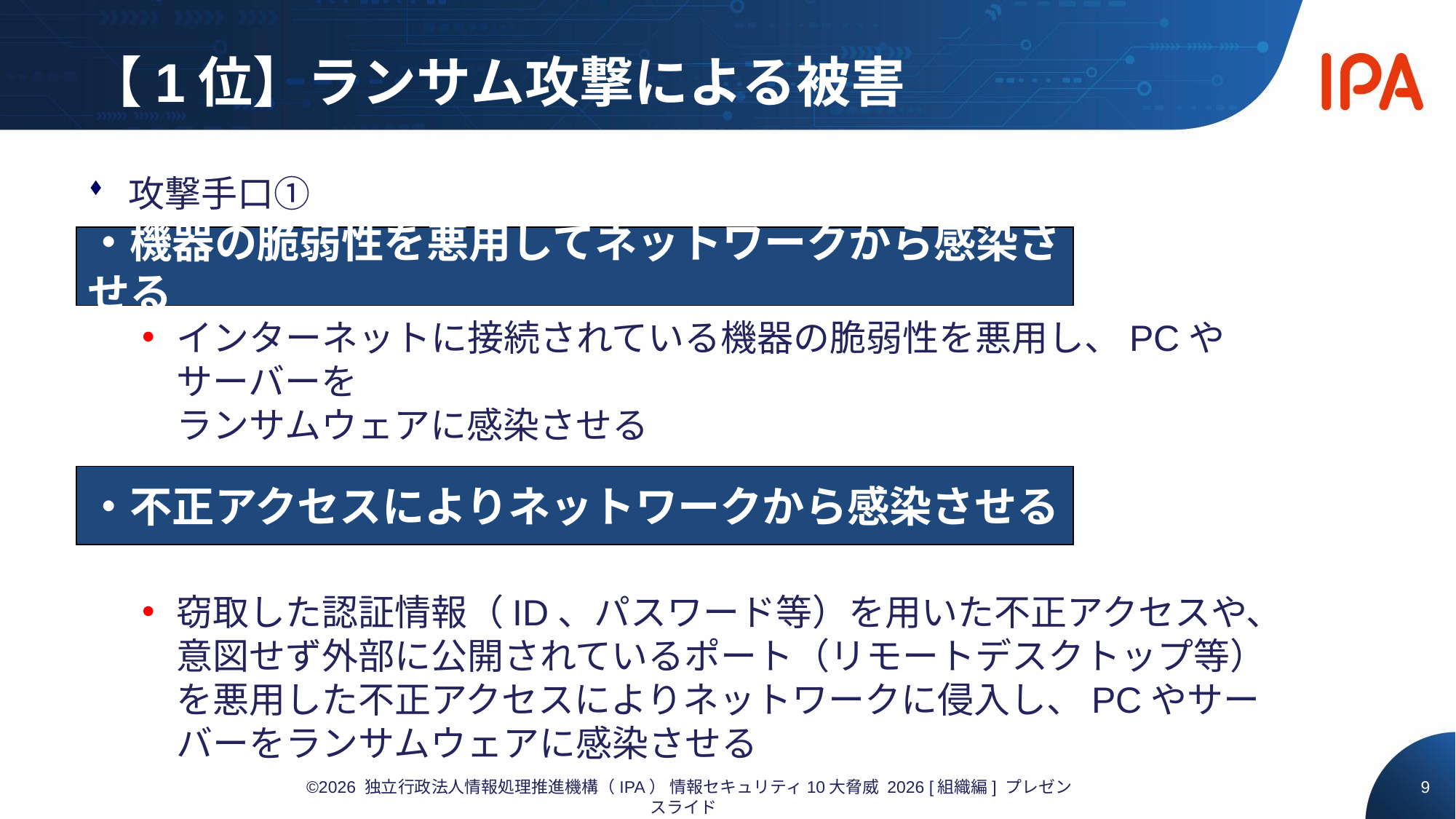

# 【1位】ランサム攻撃による被害
攻撃手口①

インターネットに接続されている機器の脆弱性を悪用し、PCやサーバーを
ランサムウェアに感染させる

窃取した認証情報（ID、パスワード等）を用いた不正アクセスや、意図せず外部に公開されているポート（リモートデスクトップ等）を悪用した不正アクセスによりネットワークに侵入し、PCやサーバーをランサムウェアに感染させる

・機器の脆弱性を悪用してネットワークから感染させる
・不正アクセスによりネットワークから感染させる
9
©2026 独立行政法人情報処理推進機構（IPA） 情報セキュリティ10大脅威 2026 [組織編] プレゼンスライド